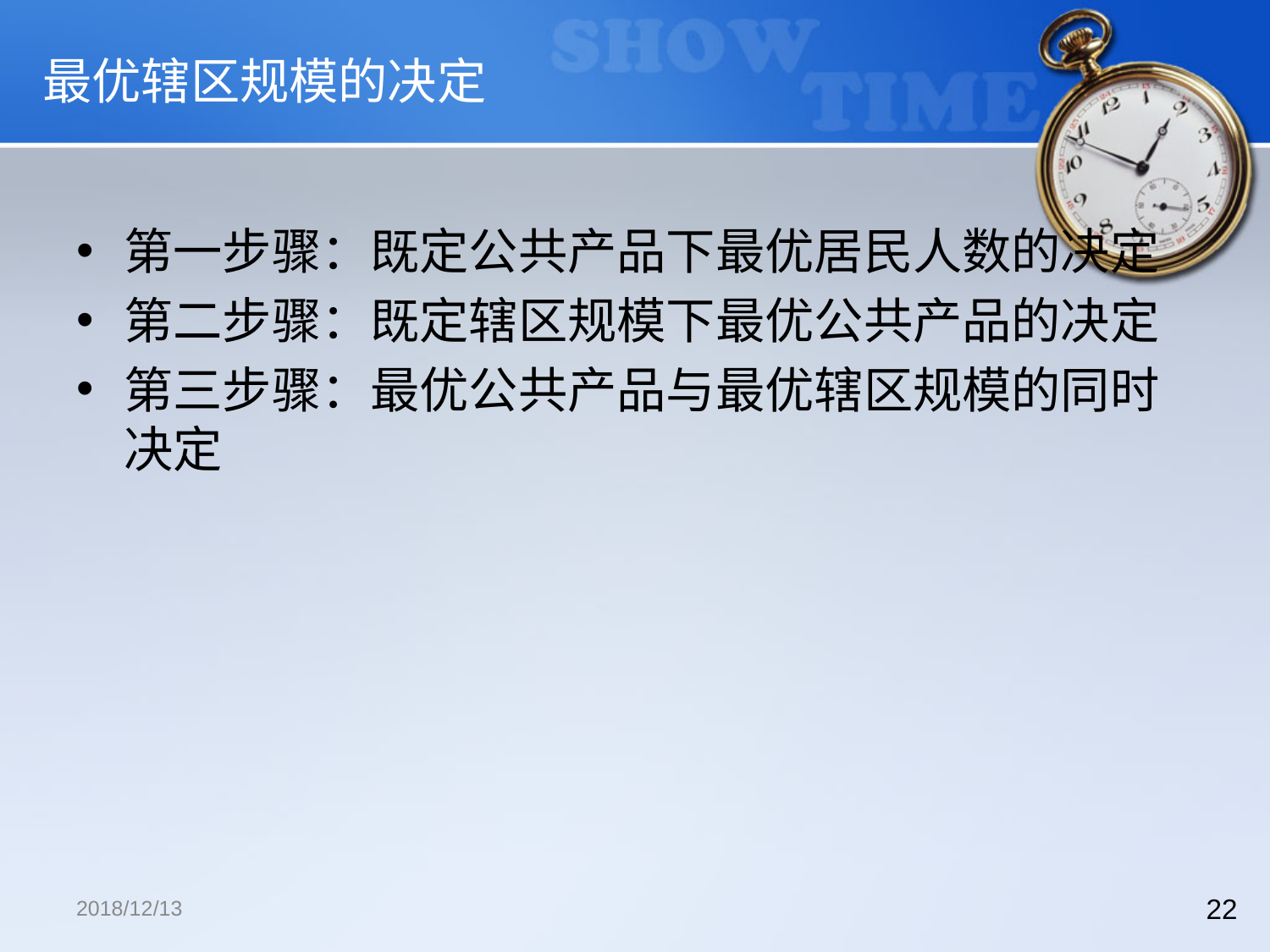

# 最优辖区规模的决定
第一步骤：既定公共产品下最优居民人数的决定
第二步骤：既定辖区规模下最优公共产品的决定
第三步骤：最优公共产品与最优辖区规模的同时决定
2018/12/13
22